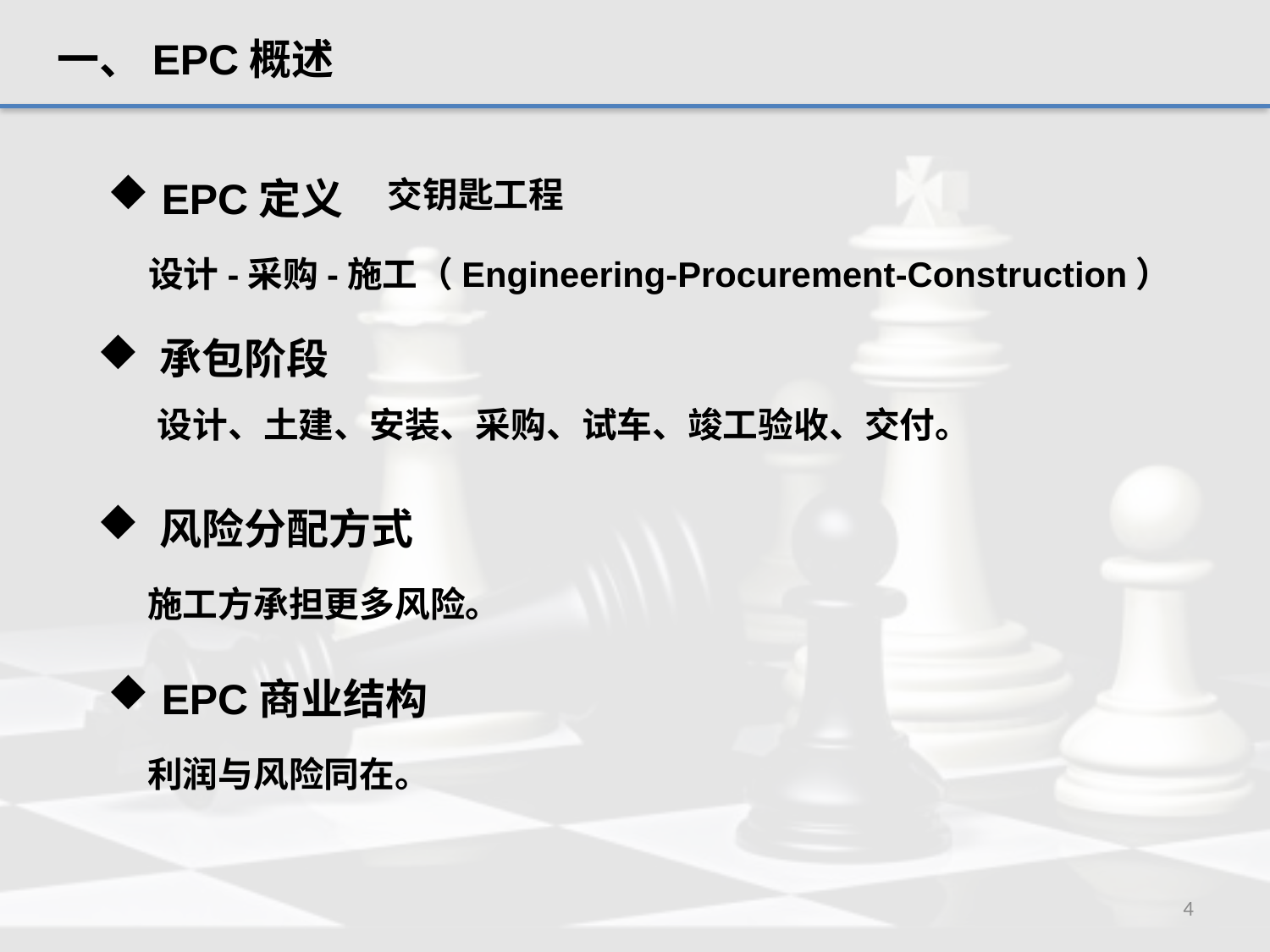

一、EPC概述
 EPC定义
交钥匙工程
         设计-采购-施工（Engineering-Procurement-Construction）
 承包阶段
设计、土建、安装、采购、试车、竣工验收、交付。
 风险分配方式
施工方承担更多风险。
 EPC商业结构
利润与风险同在。
4